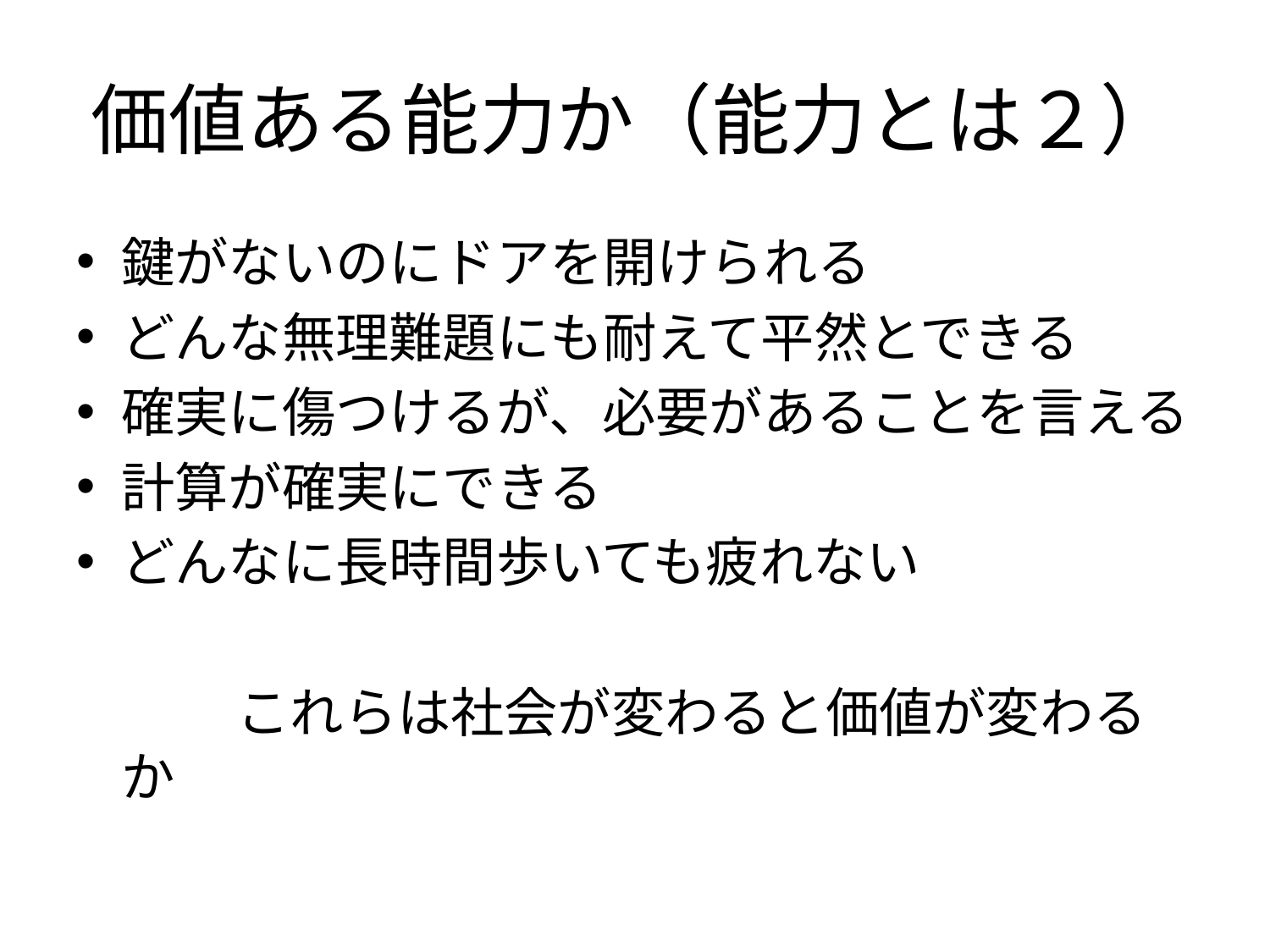

# 価値ある能力か（能力とは２）
鍵がないのにドアを開けられる
どんな無理難題にも耐えて平然とできる
確実に傷つけるが、必要があることを言える
計算が確実にできる
どんなに長時間歩いても疲れない

　　　これらは社会が変わると価値が変わるか